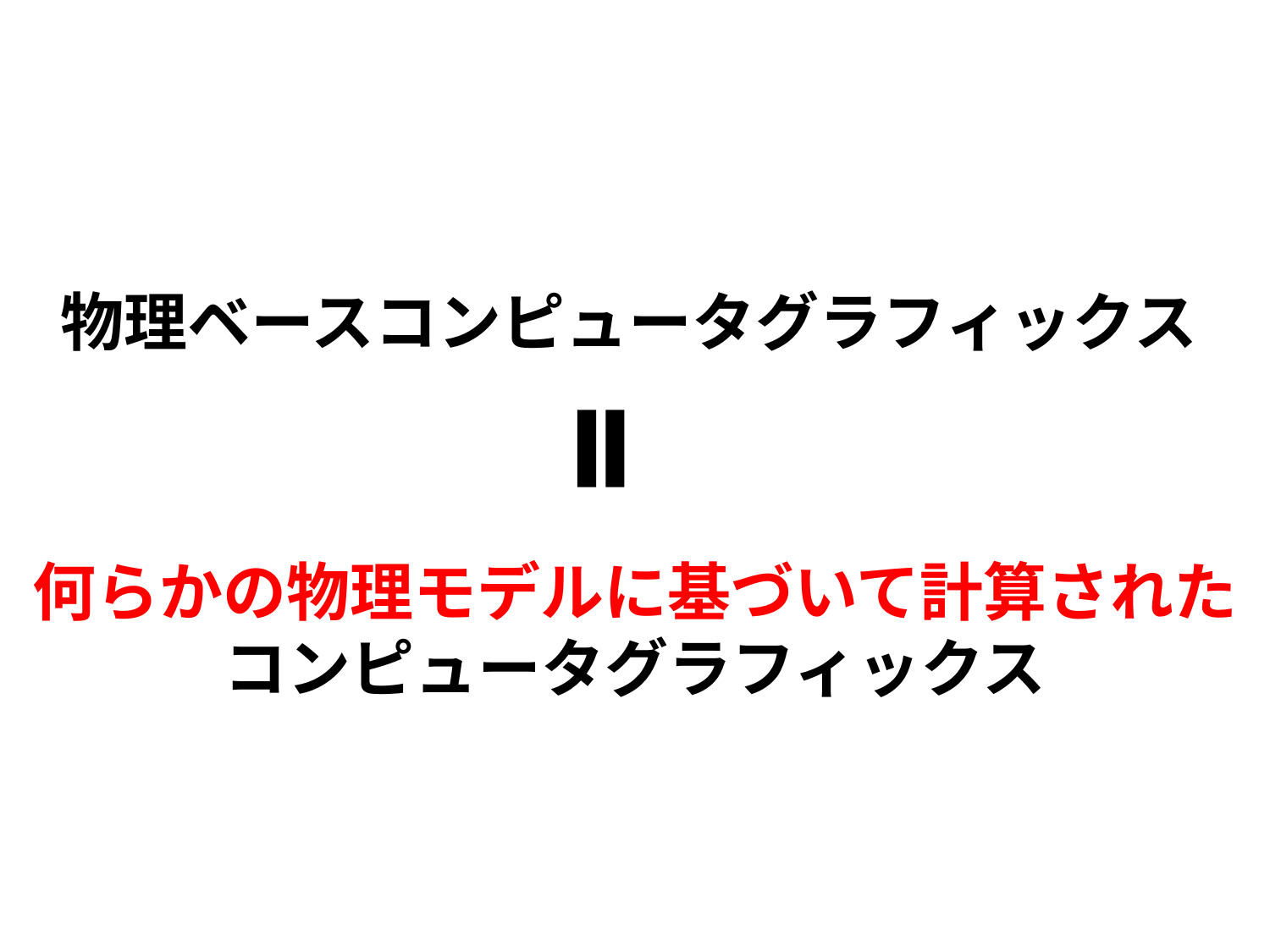

物理ベースコンピュータグラフィックス

何らかの物理モデルに基づいて計算された
コンピュータグラフィックス